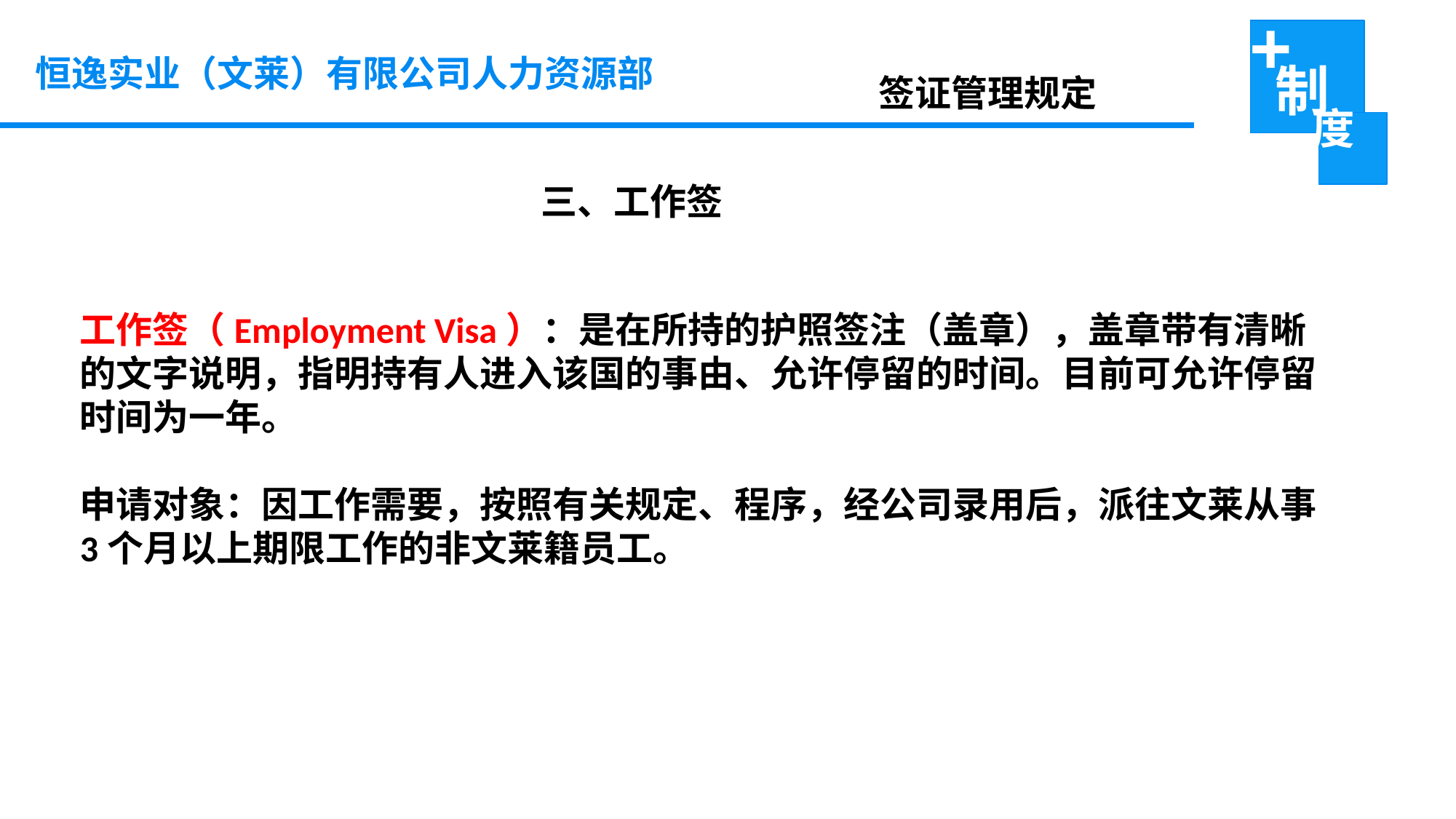

恒逸实业（文莱）有限公司人力资源部
签证管理规定
 三、工作签
工作签（Employment Visa）：是在所持的护照签注（盖章），盖章带有清晰的文字说明，指明持有人进入该国的事由、允许停留的时间。目前可允许停留时间为一年。

申请对象：因工作需要，按照有关规定、程序，经公司录用后，派往文莱从事3个月以上期限工作的非文莱籍员工。